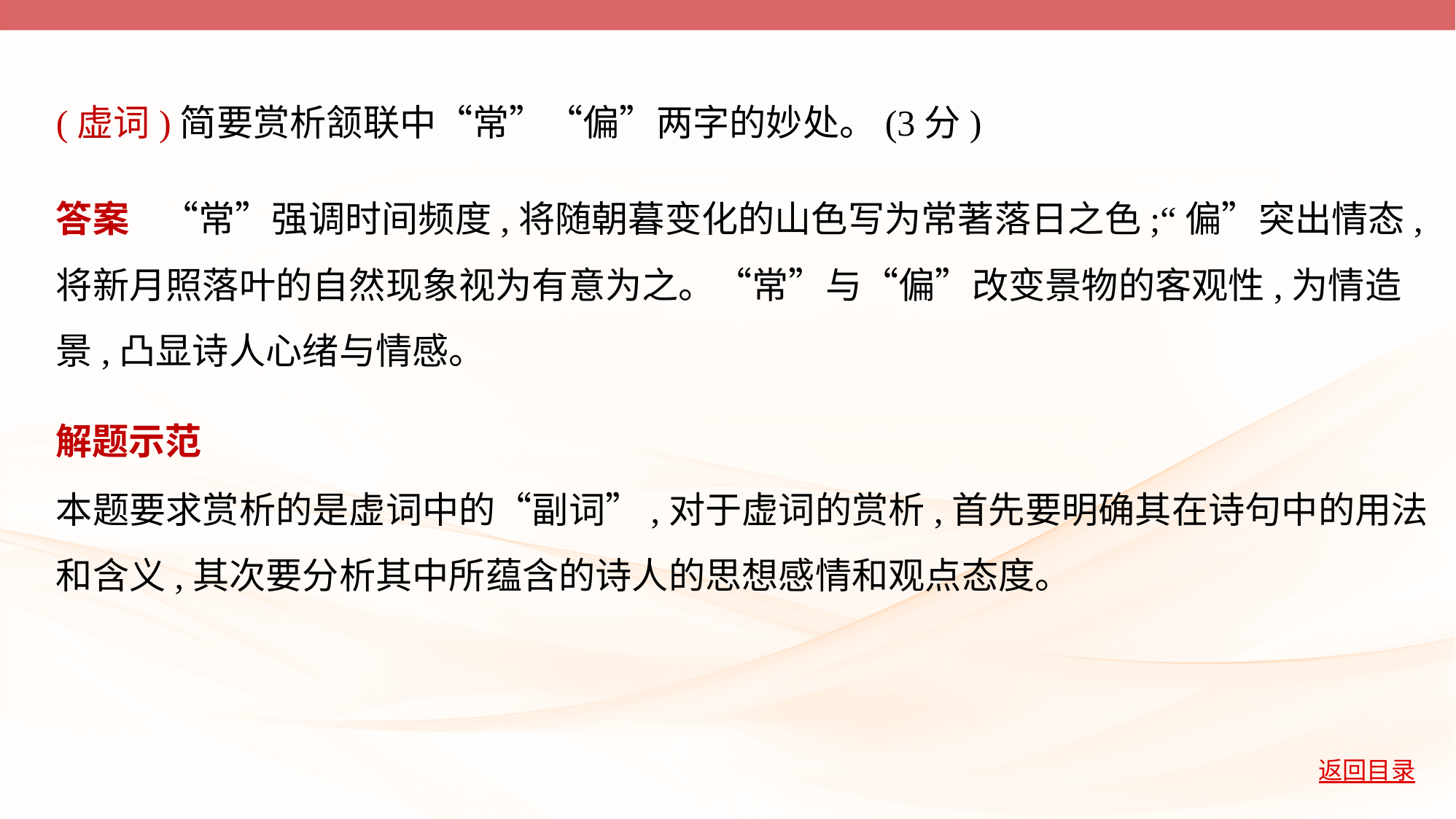

(虚词)简要赏析颔联中“常”“偏”两字的妙处。(3分)
答案    “常”强调时间频度,将随朝暮变化的山色写为常著落日之色;“偏”突出情态,
将新月照落叶的自然现象视为有意为之。“常”与“偏”改变景物的客观性,为情造
景,凸显诗人心绪与情感。
解题示范
本题要求赏析的是虚词中的“副词”,对于虚词的赏析,首先要明确其在诗句中的用法
和含义,其次要分析其中所蕴含的诗人的思想感情和观点态度。